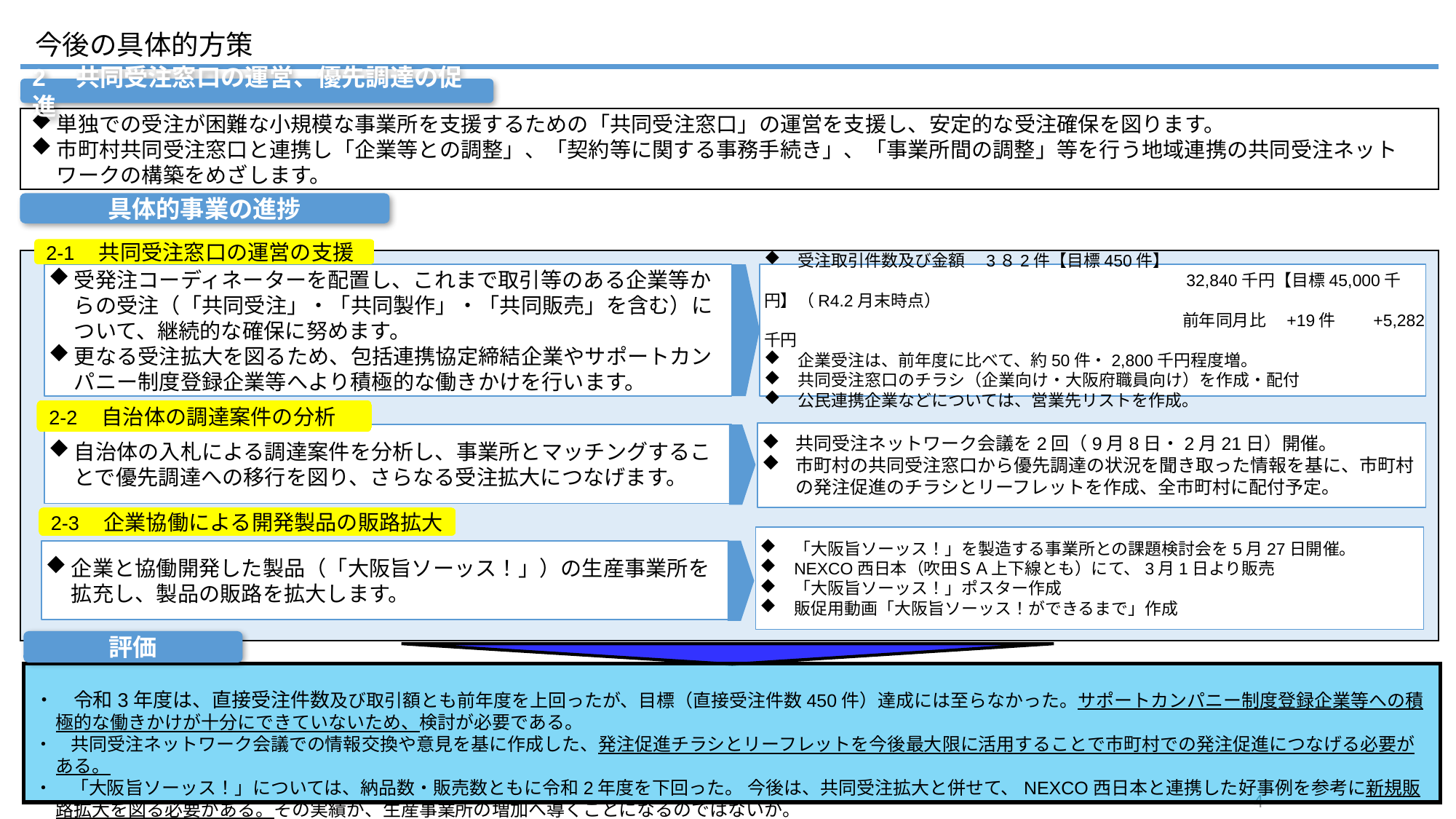

今後の具体的方策
2　共同受注窓口の運営、優先調達の促進
単独での受注が困難な小規模な事業所を支援するための「共同受注窓口」の運営を支援し、安定的な受注確保を図ります。
市町村共同受注窓口と連携し「企業等との調整」、「契約等に関する事務手続き」、「事業所間の調整」等を行う地域連携の共同受注ネットワークの構築をめざします。
具体的事業の進捗
2-1　共同受注窓口の運営の支援

受注取引件数及び金額　3８2件【目標450件】
　　　　　　　　　　　　　　　　　　　　　　　　　32,840千円【目標45,000千円】（R4.2月末時点）
　　　　　　　　　　　　　　　　　　　　　　　　　前年同月比　+19件　　+5,282千円
企業受注は、前年度に比べて、約50件・2,800千円程度増。
共同受注窓口のチラシ（企業向け・大阪府職員向け）を作成・配付
公民連携企業などについては、営業先リストを作成。

受発注コーディネーターを配置し、これまで取引等のある企業等からの受注（「共同受注」・「共同製作」・「共同販売」を含む）について、継続的な確保に努めます。
更なる受注拡大を図るため、包括連携協定締結企業やサポートカンパニー制度登録企業等へより積極的な働きかけを行います。
2-2　自治体の調達案件の分析
共同受注ネットワーク会議を2回（9月8日・2月21日）開催。
市町村の共同受注窓口から優先調達の状況を聞き取った情報を基に、市町村の発注促進のチラシとリーフレットを作成、全市町村に配付予定。

自治体の入札による調達案件を分析し、事業所とマッチングすることで優先調達への移行を図り、さらなる受注拡大につなげます。
2-3　企業協働による開発製品の販路拡大
「大阪旨ソーッス！」を製造する事業所との課題検討会を5月27日開催。
NEXCO西日本（吹田ＳＡ上下線とも）にて、3月1日より販売
「大阪旨ソーッス！」ポスター作成
販促用動画「大阪旨ソーッス！ができるまで」作成
企業と協働開発した製品（「大阪旨ソーッス！」）の生産事業所を拡充し、製品の販路を拡大します。

評価

・　令和3年度は、直接受注件数及び取引額とも前年度を上回ったが、目標（直接受注件数450件）達成には至らなかった。サポートカンパニー制度登録企業等への積極的な働きかけが十分にできていないため、検討が必要である。
・　共同受注ネットワーク会議での情報交換や意見を基に作成した、発注促進チラシとリーフレットを今後最大限に活用することで市町村での発注促進につなげる必要がある。
・　「大阪旨ソーッス！」については、納品数・販売数ともに令和2年度を下回った。 今後は、共同受注拡大と併せて、NEXCO西日本と連携した好事例を参考に新規販路拡大を図る必要がある。その実績が、生産事業所の増加へ導くことになるのではないか。
4